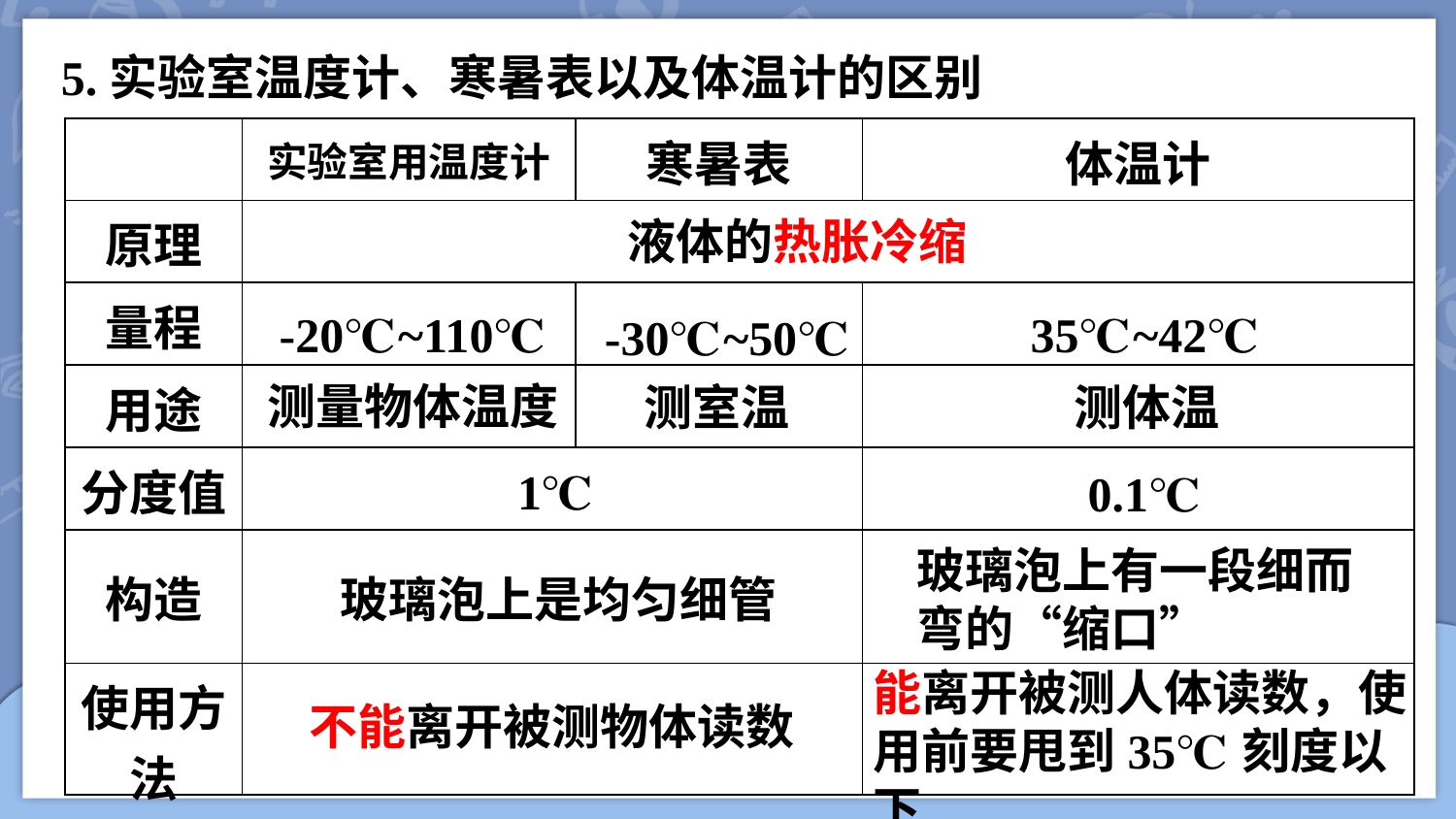

5.实验室温度计、寒暑表以及体温计的区别
|  | 实验室用温度计 | 寒暑表 | 体温计 |
| --- | --- | --- | --- |
| 原理 |  |  |  |
| 量程 |  |  |  |
| 用途 |  |  |  |
| 分度值 |  |  |  |
| 构造 |  |  |  |
| 使用方法 |  |  |  |
液体的热胀冷缩
-20℃~110℃
35℃~42℃
-30℃~50℃
测量物体温度
测室温
测体温
1℃
0.1℃
玻璃泡上有一段细而弯的“缩口”
玻璃泡上是均匀细管
能离开被测人体读数，使用前要甩到35℃刻度以下
不能离开被测物体读数